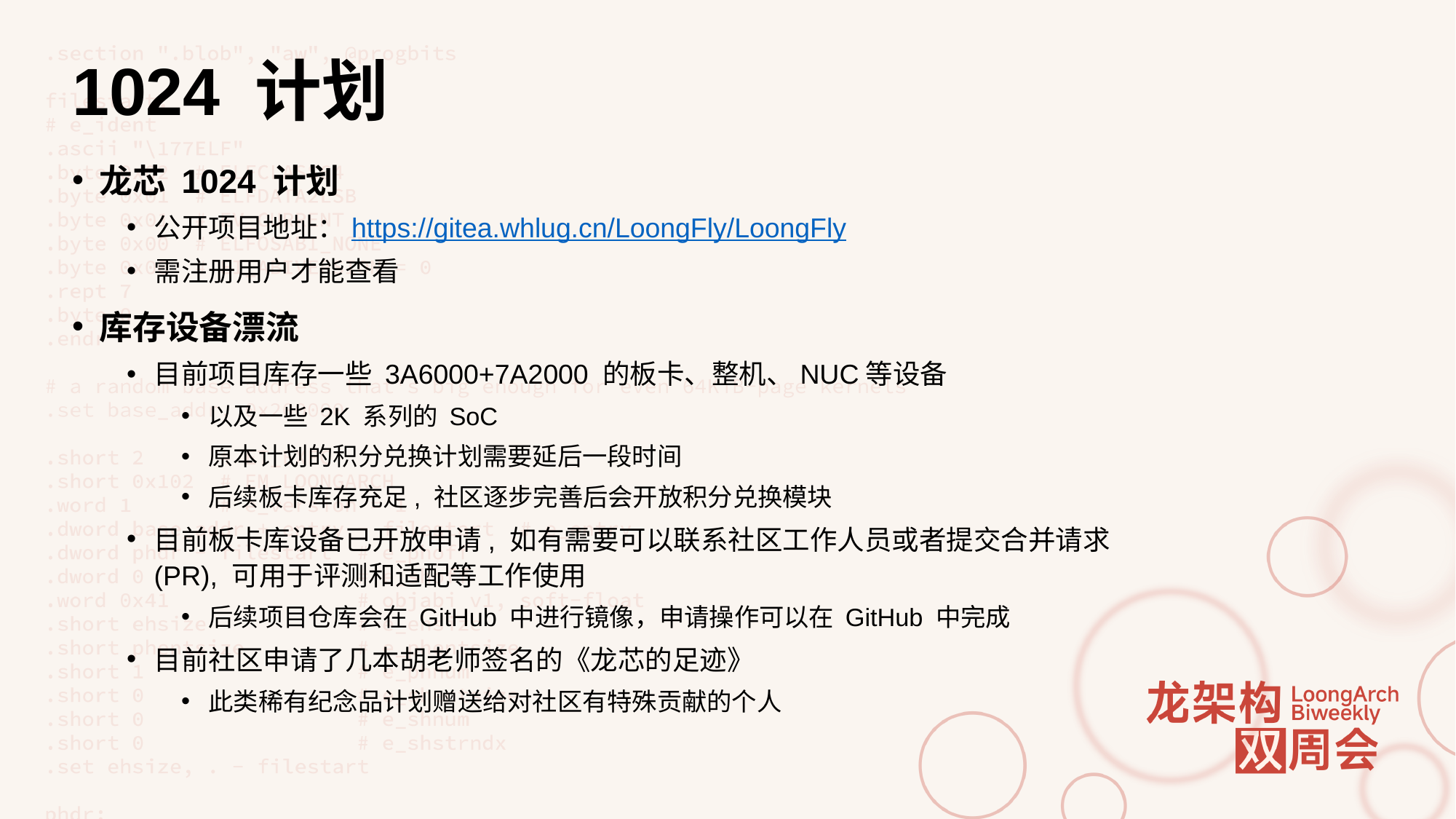

# 1024 计划
龙芯 1024 计划
公开项目地址：https://gitea.whlug.cn/LoongFly/LoongFly
需注册用户才能查看
库存设备漂流
目前项目库存一些 3A6000+7A2000 的板卡、整机、NUC等设备
以及一些 2K 系列的 SoC
原本计划的积分兑换计划需要延后一段时间
后续板卡库存充足, 社区逐步完善后会开放积分兑换模块
目前板卡库设备已开放申请, 如有需要可以联系社区工作人员或者提交合并请求 (PR), 可用于评测和适配等工作使用
后续项目仓库会在 GitHub 中进行镜像，申请操作可以在 GitHub 中完成
目前社区申请了几本胡老师签名的《龙芯的足迹》
此类稀有纪念品计划赠送给对社区有特殊贡献的个人